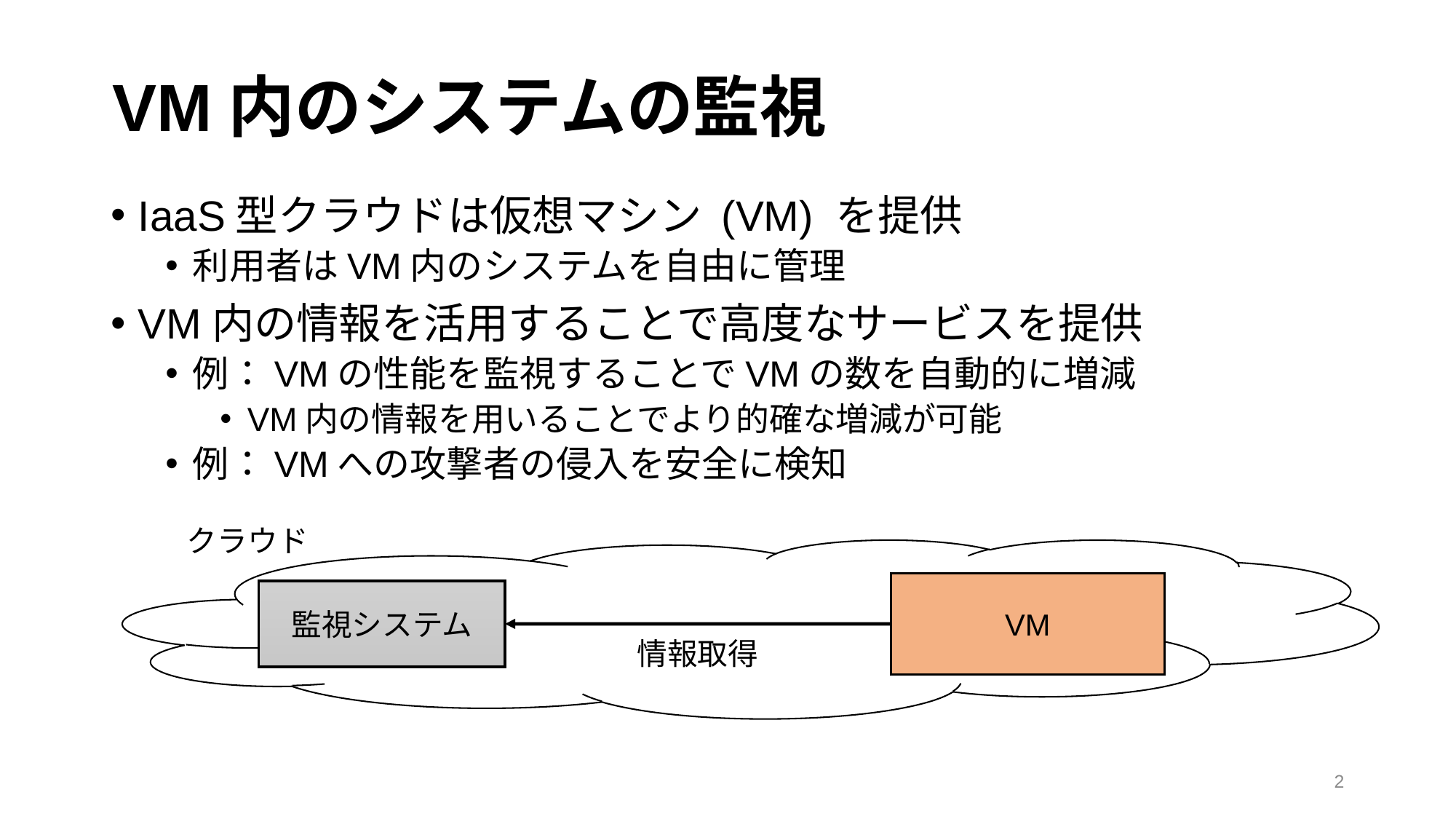

# VM内のシステムの監視
IaaS型クラウドは仮想マシン (VM) を提供
利用者はVM内のシステムを自由に管理
VM内の情報を活用することで高度なサービスを提供
例：VMの性能を監視することでVMの数を自動的に増減
VM内の情報を用いることでより的確な増減が可能
例：VMへの攻撃者の侵入を安全に検知
クラウド

VM
監視システム
情報取得
2